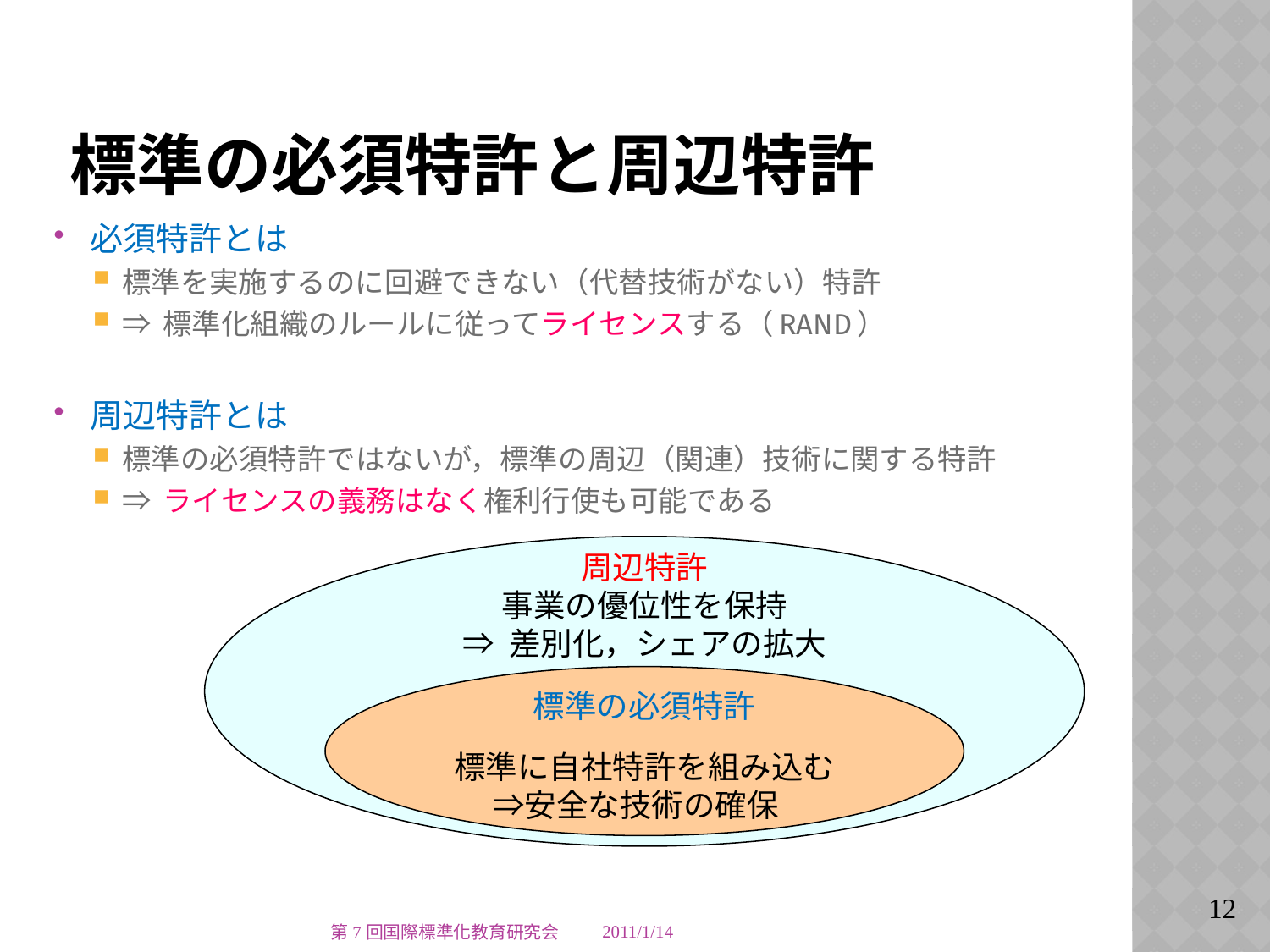

# 標準の必須特許と周辺特許
必須特許とは
標準を実施するのに回避できない（代替技術がない）特許
⇒ 標準化組織のルールに従ってライセンスする（RAND）

周辺特許とは
標準の必須特許ではないが，標準の周辺（関連）技術に関する特許
⇒ ライセンスの義務はなく権利行使も可能である

周辺特許
事業の優位性を保持
⇒ 差別化，シェアの拡大

標準の必須特許
標準に自社特許を組み込む
　 ⇒安全な技術の確保
第7回国際標準化教育研究会
2011/1/14